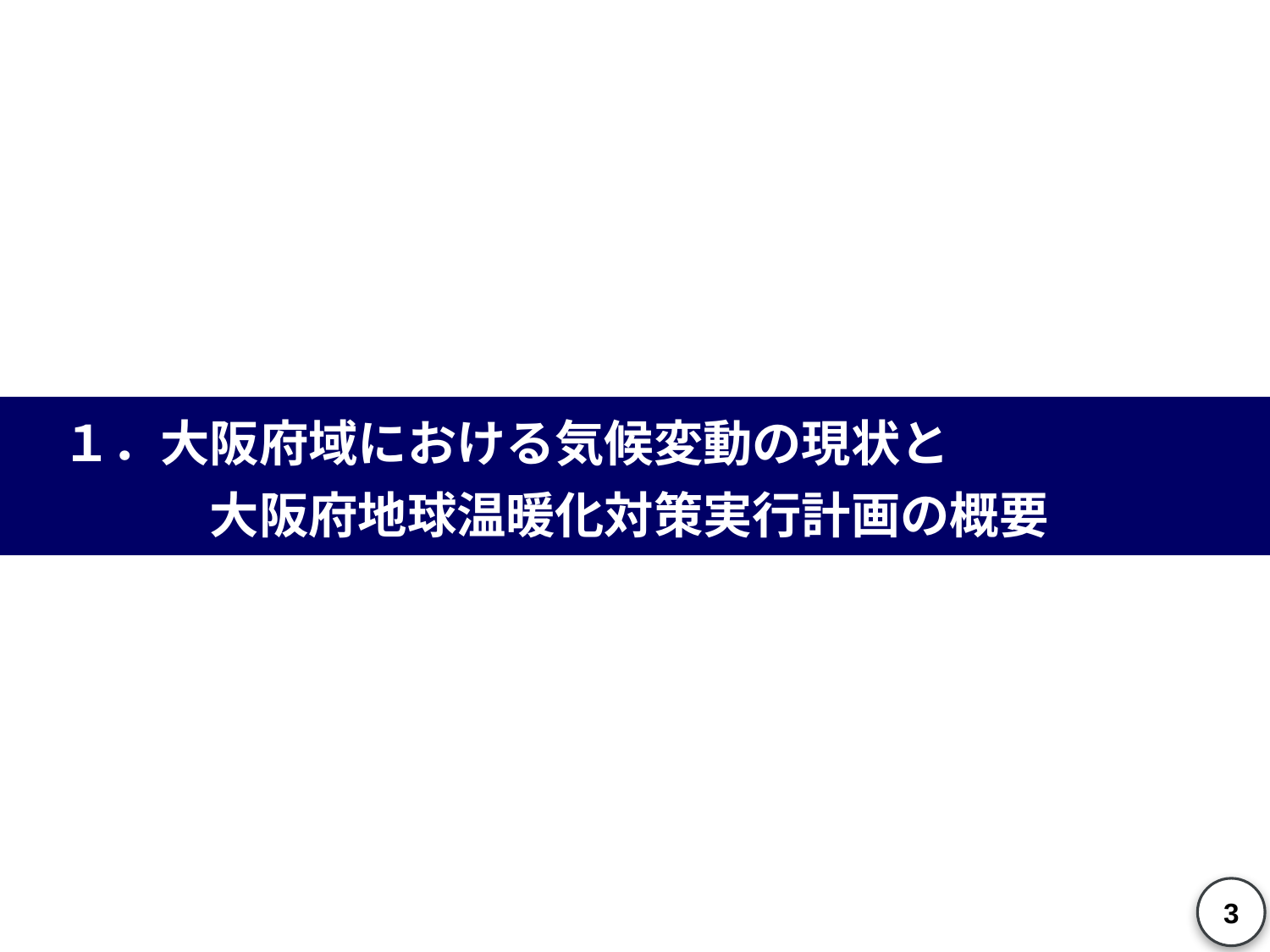

# １．大阪府域における気候変動の現状と 　　　　大阪府地球温暖化対策実行計画の概要
3